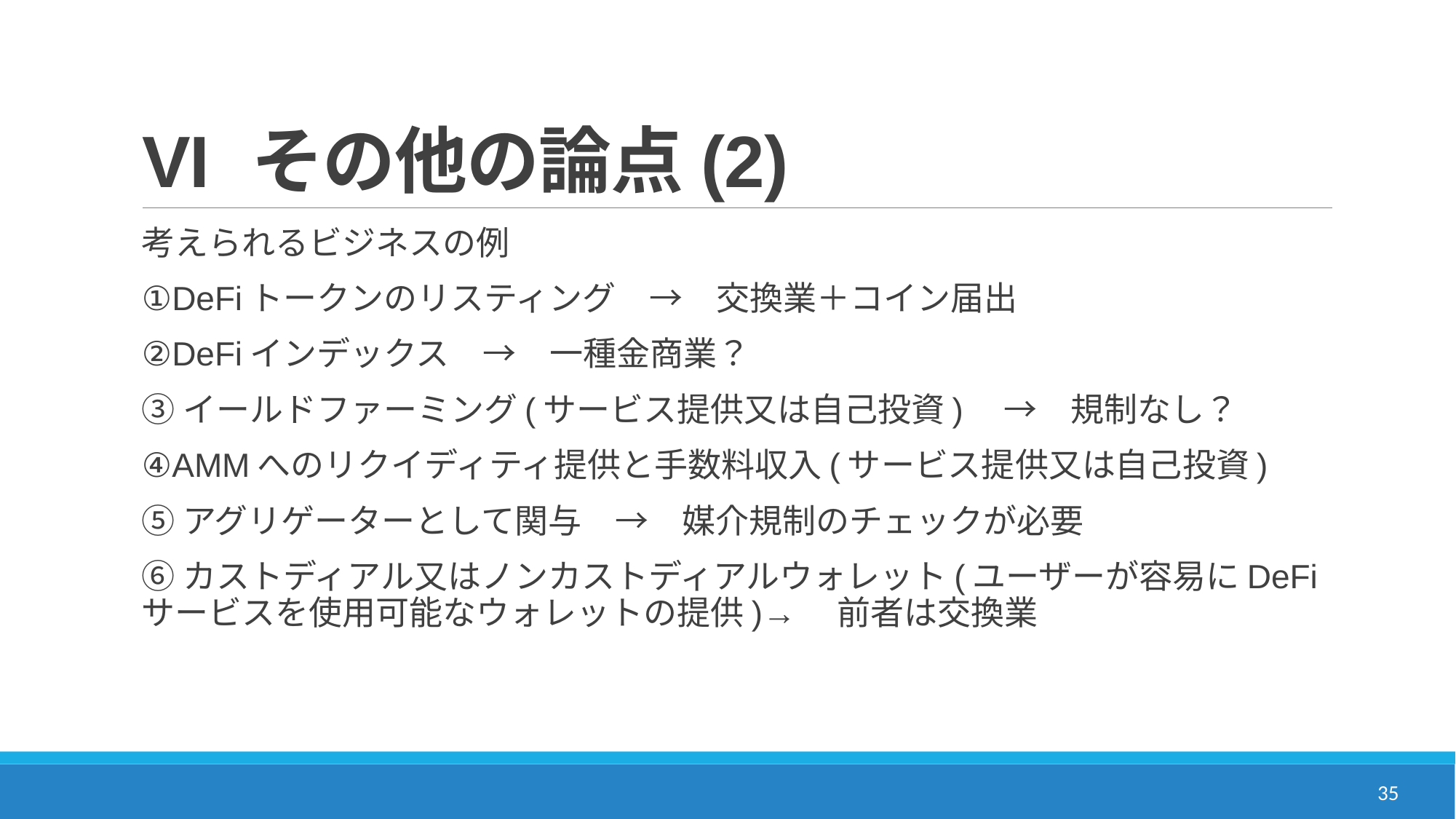

# VI	その他の論点(2)
考えられるビジネスの例
①DeFiトークンのリスティング　→　交換業＋コイン届出
②DeFiインデックス　→　一種金商業？
③イールドファーミング(サービス提供又は自己投資)　→　規制なし？
④AMMへのリクイディティ提供と手数料収入(サービス提供又は自己投資)
⑤アグリゲーターとして関与　→　媒介規制のチェックが必要
⑥カストディアル又はノンカストディアルウォレット(ユーザーが容易にDeFiサービスを使用可能なウォレットの提供)→　前者は交換業

35